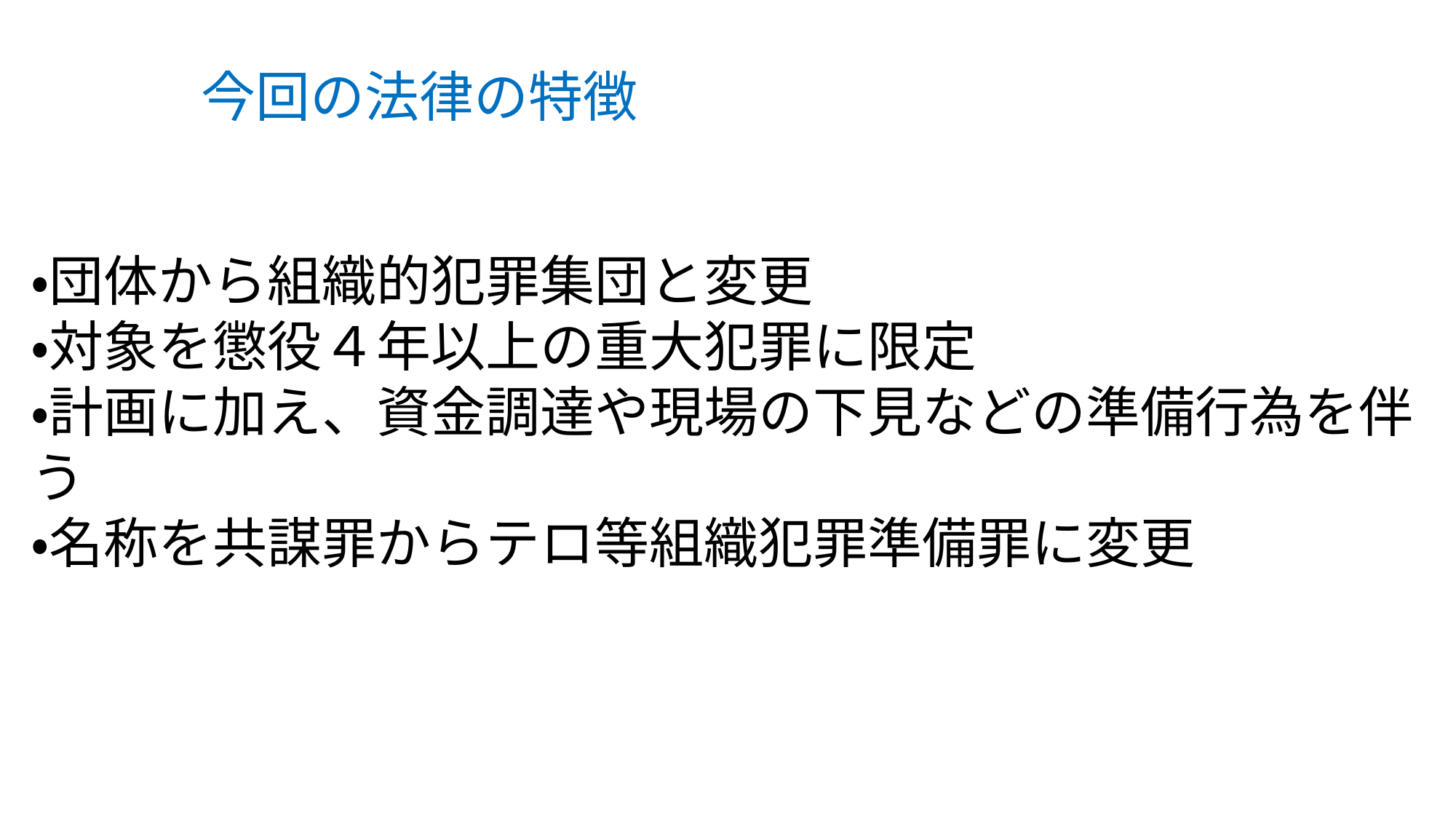

今回の法律の特徴
・団体から組織的犯罪集団と変更
・対象を懲役４年以上の重大犯罪に限定
・計画に加え、資金調達や現場の下見などの準備行為を伴う
・名称を共謀罪からテロ等組織犯罪準備罪に変更